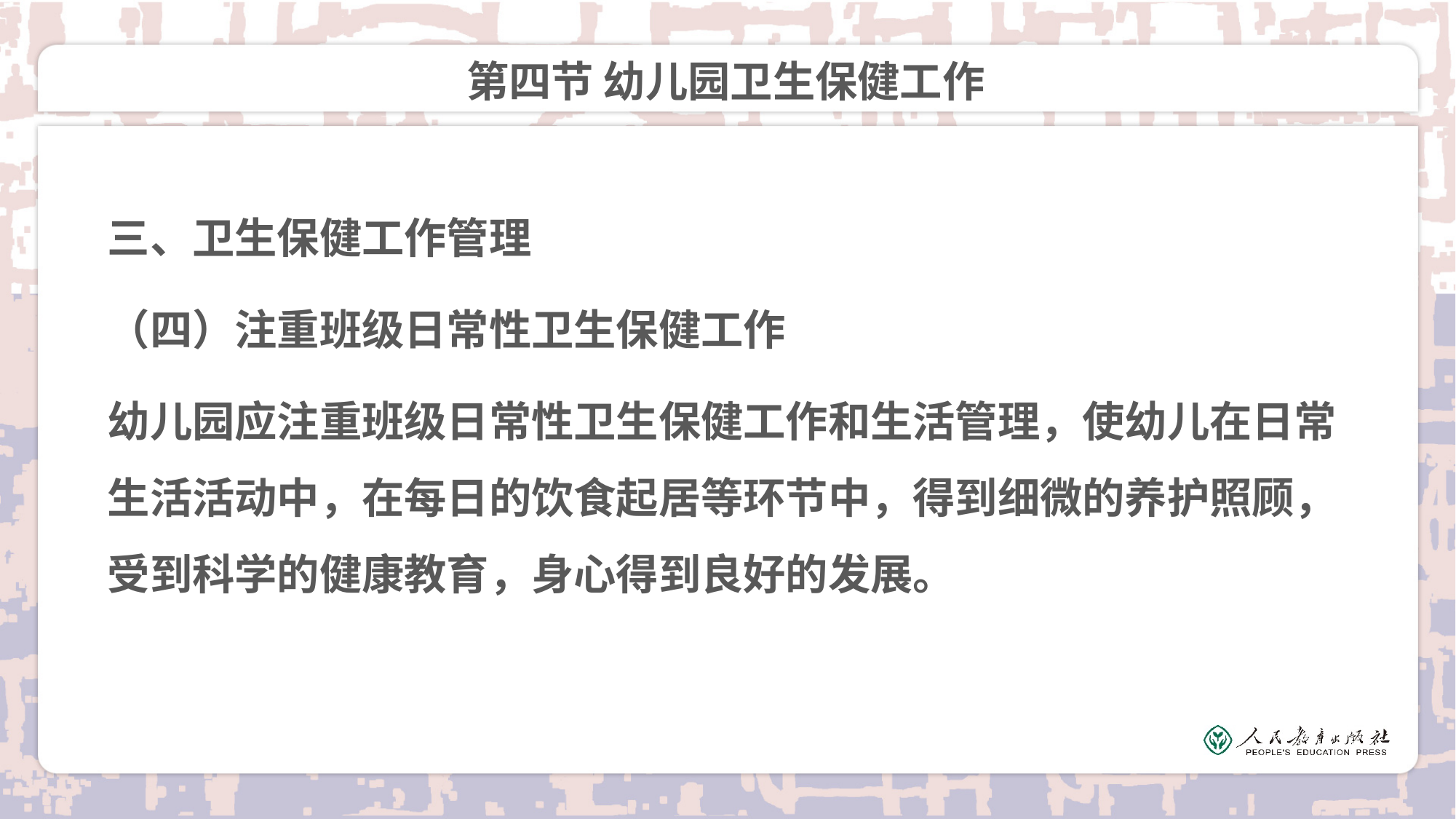

# 第四节 幼儿园卫生保健工作
三、卫生保健工作管理
（四）注重班级日常性卫生保健工作
幼儿园应注重班级日常性卫生保健工作和生活管理，使幼儿在日常生活活动中，在每日的饮食起居等环节中，得到细微的养护照顾，受到科学的健康教育，身心得到良好的发展。